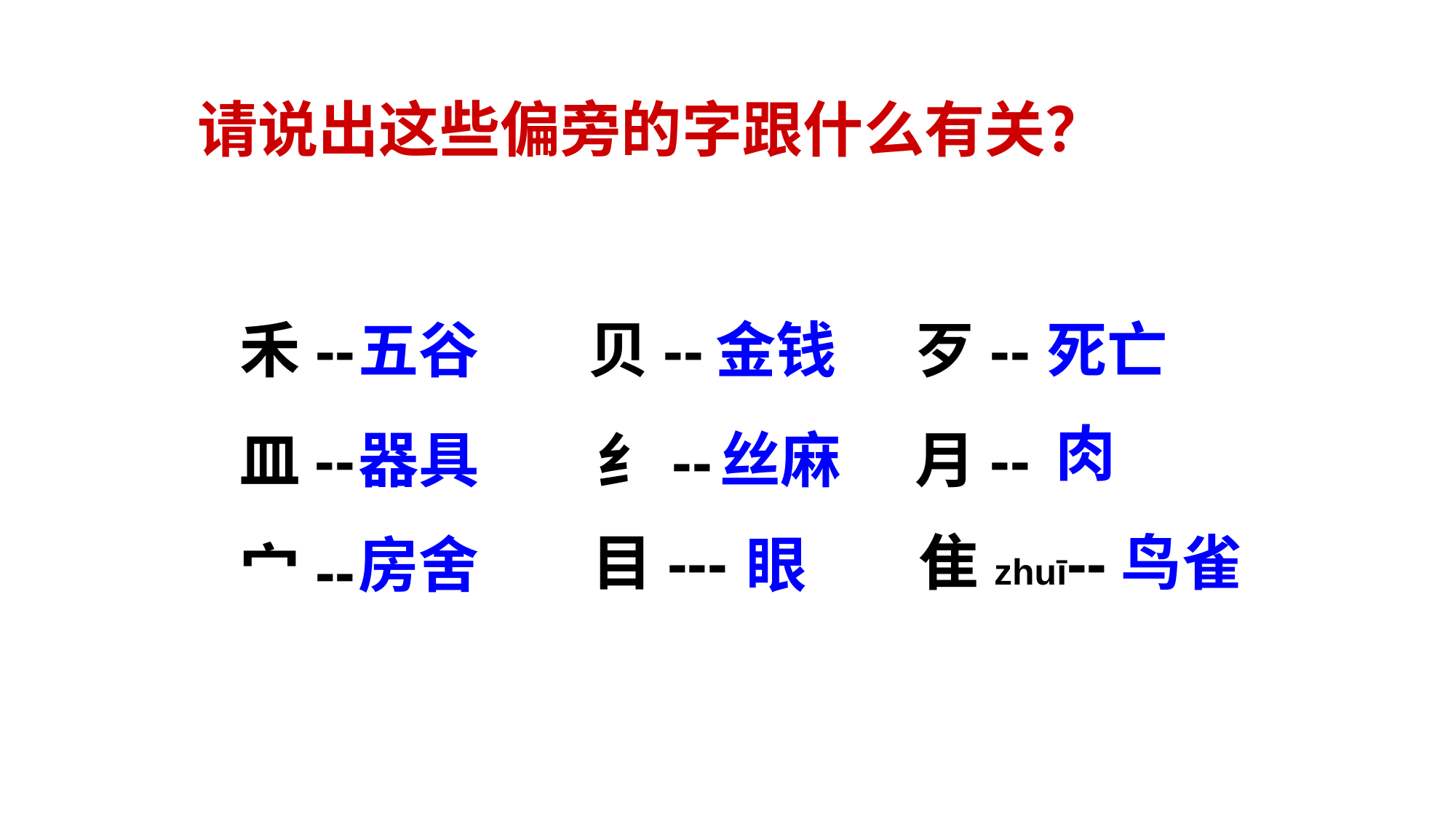

请说出这些偏旁的字跟什么有关？
禾--
五谷
贝--
金钱
歹--
死亡
肉
皿--
器具
丝麻
月--
纟--
目---
鸟雀
隹zhuī--
房舍
眼
宀--